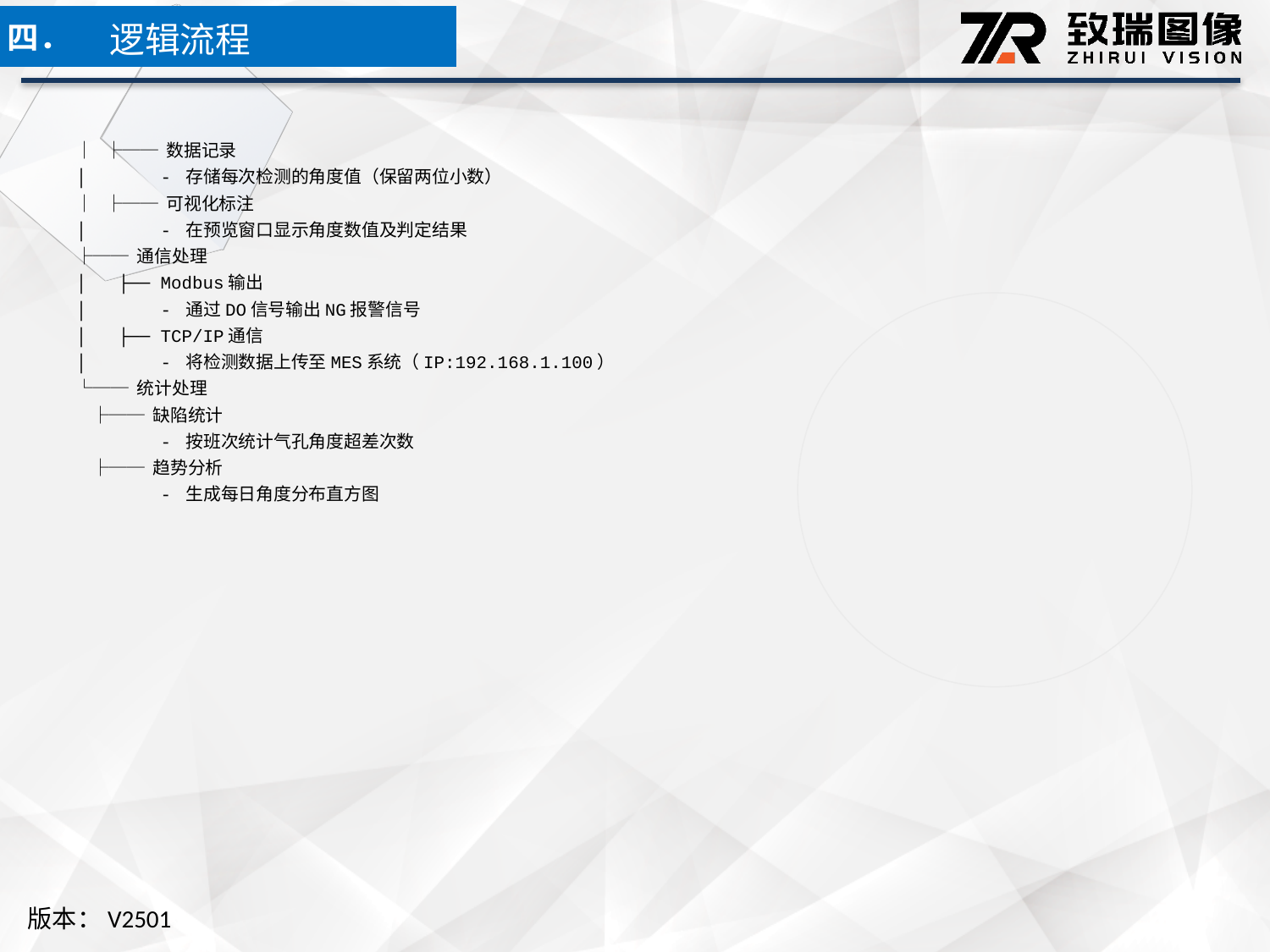

逻辑流程
四．

│   ├── 数据记录
│       - 存储每次检测的角度值（保留两位小数）
│   ├── 可视化标注
│       - 在预览窗口显示角度数值及判定结果
├── 通信处理
│   ├── Modbus输出
│       - 通过DO信号输出NG报警信号
│   ├── TCP/IP通信
│       - 将检测数据上传至MES系统（IP:192.168.1.100）
└── 统计处理
    ├── 缺陷统计
        - 按班次统计气孔角度超差次数
    ├── 趋势分析
        - 生成每日角度分布直方图